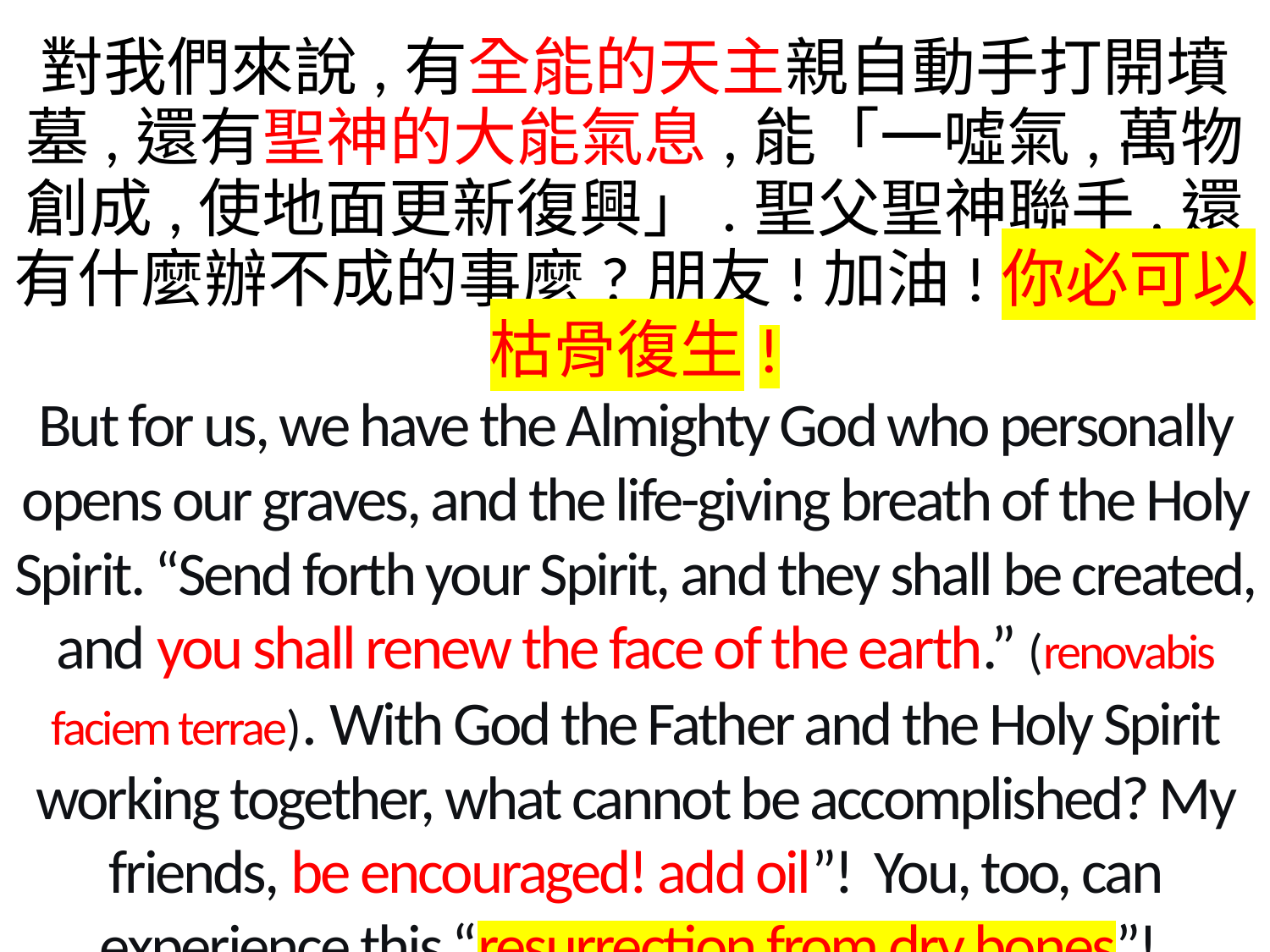

對我們來說,有全能的天主親自動手打開墳墓,還有聖神的大能氣息,能「一噓氣,萬物創成,使地面更新復興」.聖父聖神聯手,還有什麼辦不成的事麼?朋友!加油!你必可以枯骨復生!
But for us, we have the Almighty God who personally opens our graves, and the life-giving breath of the Holy Spirit. “Send forth your Spirit, and they shall be created, and you shall renew the face of the earth.” (renovabis faciem terrae). With God the Father and the Holy Spirit working together, what cannot be accomplished? My friends, be encouraged! add oil”!  You, too, can experience this “resurrection from dry bones”!